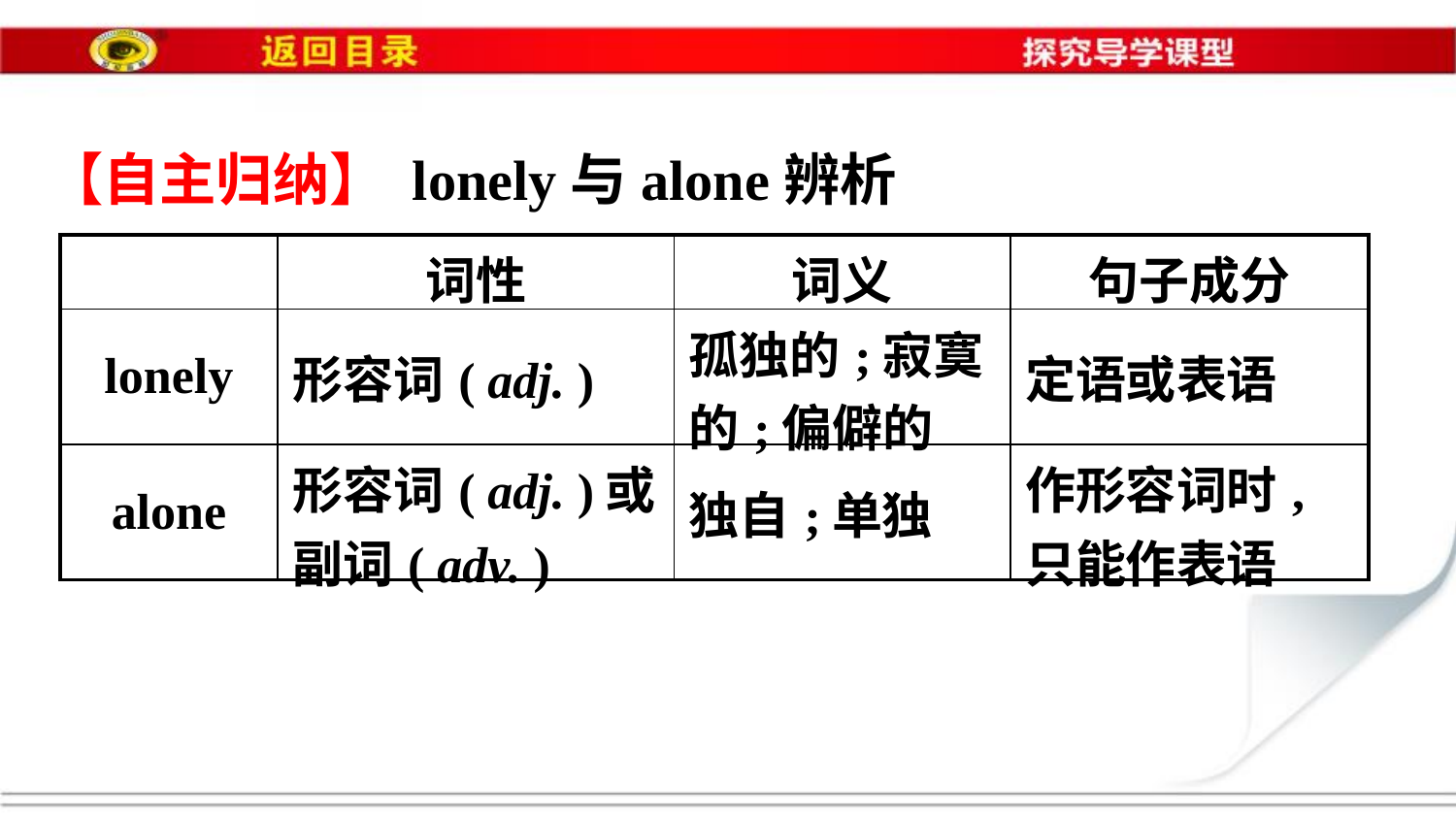

【自主归纳】 lonely与alone辨析
|  | 词性 | 词义 | 句子成分 |
| --- | --- | --- | --- |
| lonely | 形容词( adj. ) | 孤独的;寂寞的;偏僻的 | 定语或表语 |
| alone | 形容词( adj. )或副词( adv. ) | 独自;单独 | 作形容词时, 只能作表语 |